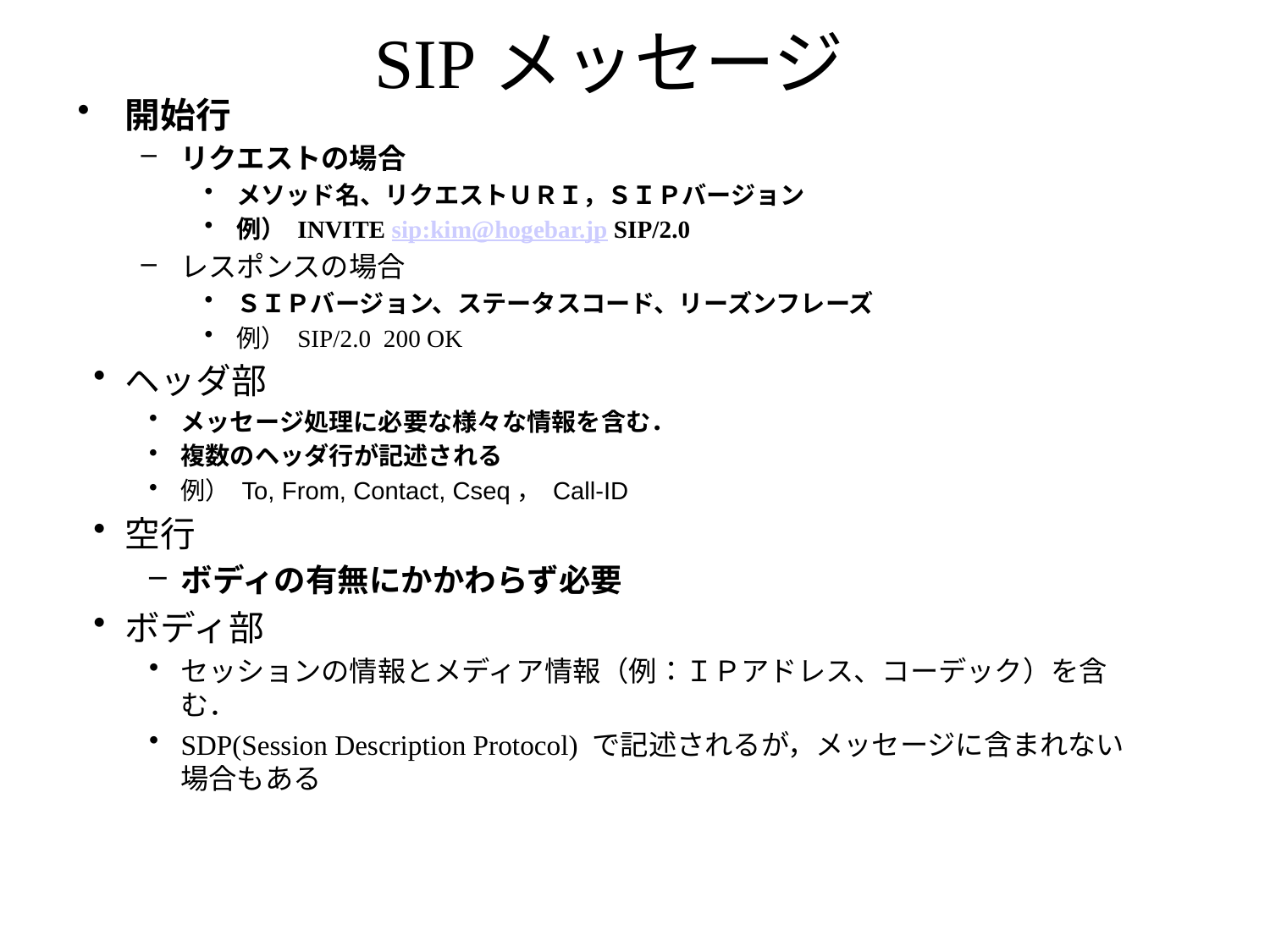

# SIPメッセージ
開始行
リクエストの場合
メソッド名、リクエストＵＲＩ，ＳＩＰバージョン
例） INVITE sip:kim@hogebar.jp SIP/2.0
レスポンスの場合
ＳＩＰバージョン、ステータスコード、リーズンフレーズ
例） SIP/2.0  200 OK
ヘッダ部
メッセージ処理に必要な様々な情報を含む．
複数のヘッダ行が記述される
例） To, From, Contact, Cseq， Call-ID
空行
ボディの有無にかかわらず必要
ボディ部
セッションの情報とメディア情報（例：ＩＰアドレス、コーデック）を含む．
SDP(Session Description Protocol) で記述されるが，メッセージに含まれない場合もある